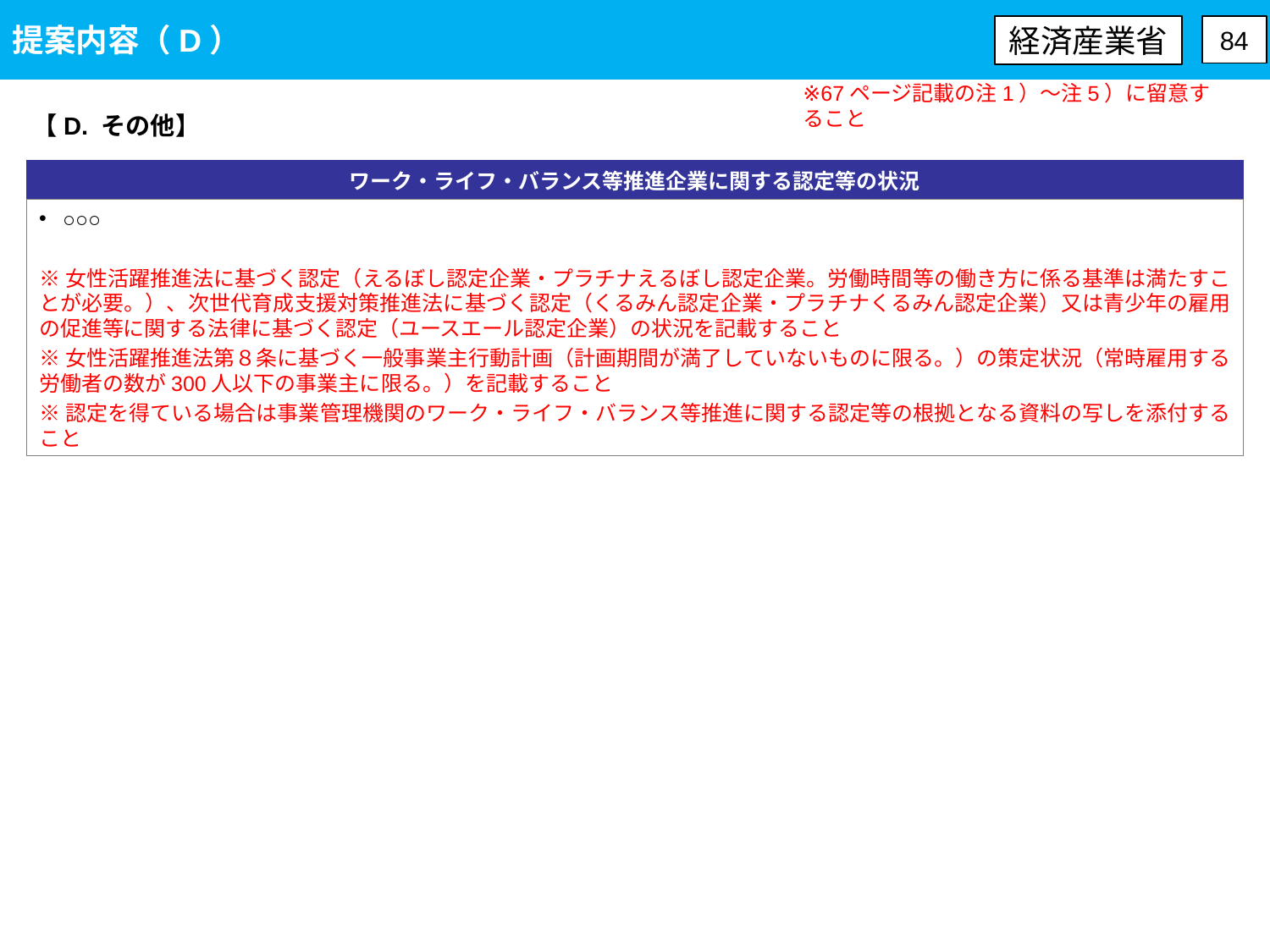

提案内容（D）
経済産業省
84
※67ページ記載の注1）～注5）に留意すること
【D. その他】
ワーク・ライフ・バランス等推進企業に関する認定等の状況
○○○

※女性活躍推進法に基づく認定（えるぼし認定企業・プラチナえるぼし認定企業。労働時間等の働き方に係る基準は満たすことが必要。）、次世代育成支援対策推進法に基づく認定（くるみん認定企業・プラチナくるみん認定企業）又は青少年の雇用の促進等に関する法律に基づく認定（ユースエール認定企業）の状況を記載すること
※女性活躍推進法第８条に基づく一般事業主行動計画（計画期間が満了していないものに限る。）の策定状況（常時雇用する労働者の数が300人以下の事業主に限る。）を記載すること
※認定を得ている場合は事業管理機関のワーク・ライフ・バランス等推進に関する認定等の根拠となる資料の写しを添付すること